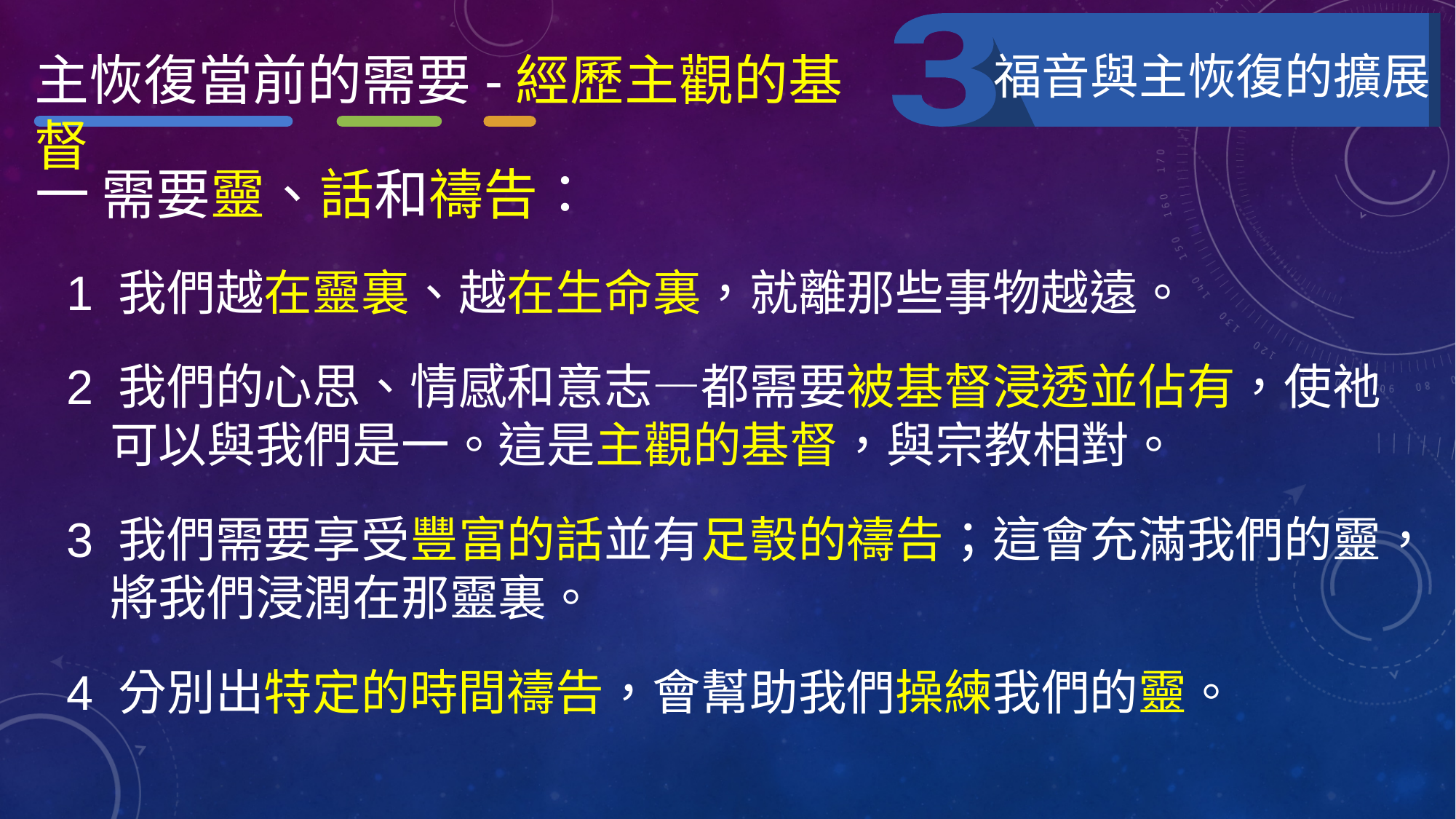

主恢復當前的需要-經歷主觀的基督
福音與主恢復的擴展

一 需要靈、話和禱告：
1 我們越在靈裏、越在生命裏，就離那些事物越遠。
2 我們的心思、情感和意志—都需要被基督浸透並佔有，使祂可以與我們是一。這是主觀的基督，與宗教相對。
3 我們需要享受豐富的話並有足彀的禱告；這會充滿我們的靈，將我們浸潤在那靈裏。
4 分別出特定的時間禱告，會幫助我們操練我們的靈。